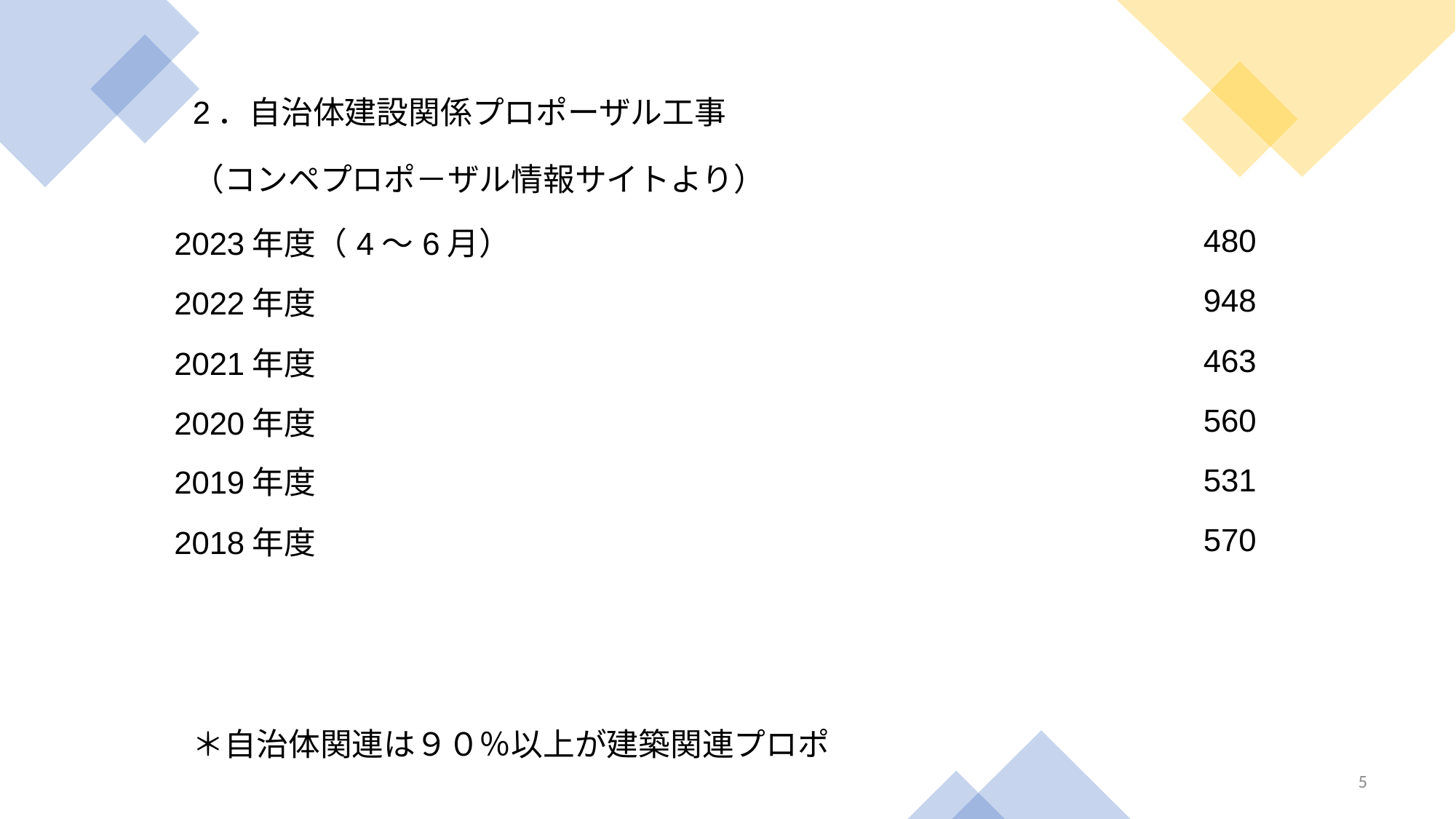

| 2．自治体建設関係プロポーザル工事 |  |  |
| --- | --- | --- |
| （コンペプロポ－ザル情報サイトより） |  |  |
| 2023年度（4～6月） | 480 |  |
| 2022年度 | 948 |  |
| 2021年度 | 463 |  |
| 2020年度 | 560 |  |
| 2019年度 | 531 |  |
| 2018年度 | 570 |  |
|  |  |  |
|  |  |  |
| ＊自治体関連は９０％以上が建築関連プロポ |  |  |

5